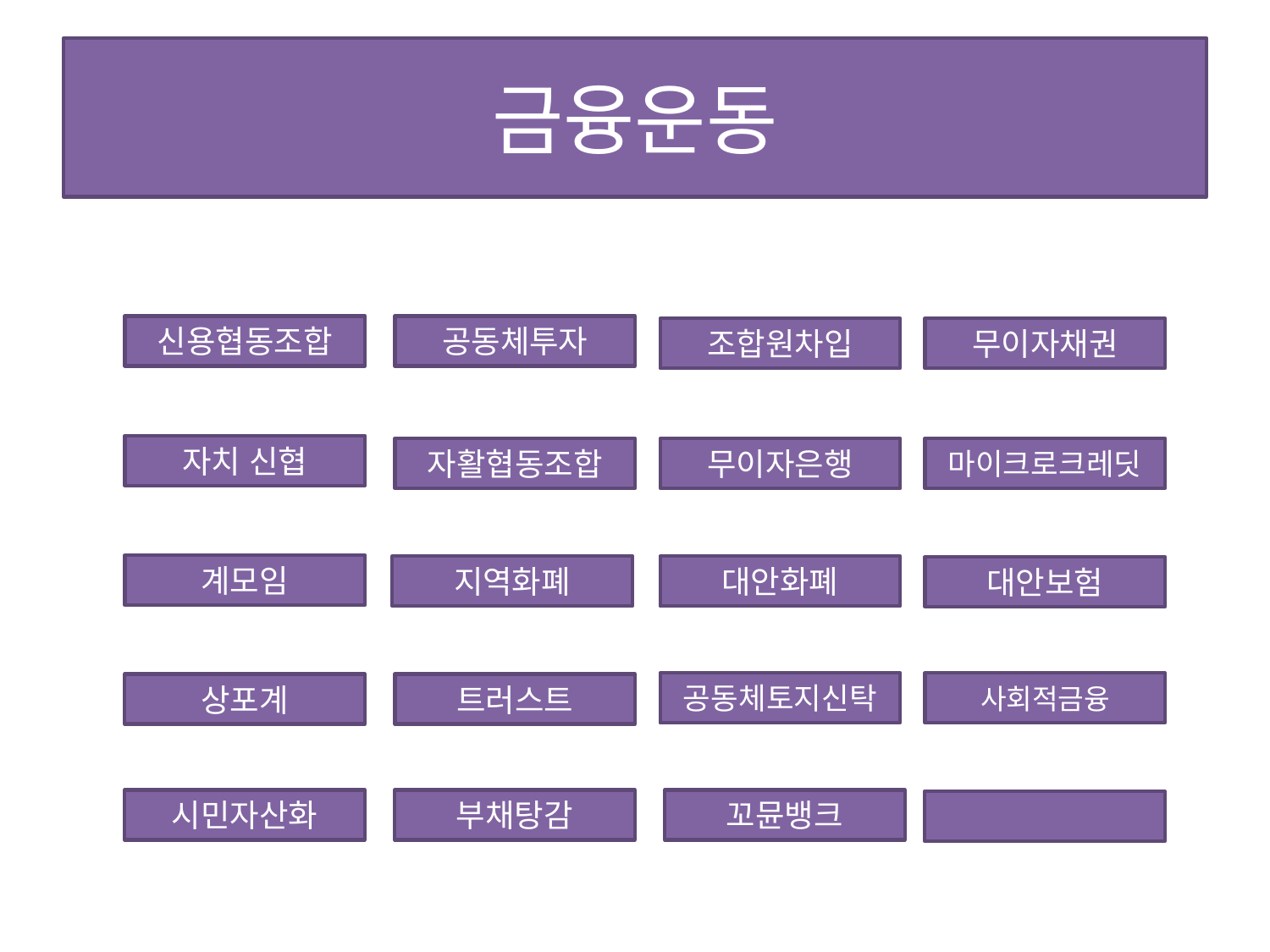

# 금융운동
신용협동조합
공동체투자
조합원차입
무이자채권
자치 신협
자활협동조합
무이자은행
마이크로크레딧
계모임
지역화폐
대안화폐
대안보험
공동체토지신탁
사회적금융
상포계
트러스트
꼬뮨뱅크
시민자산화
부채탕감